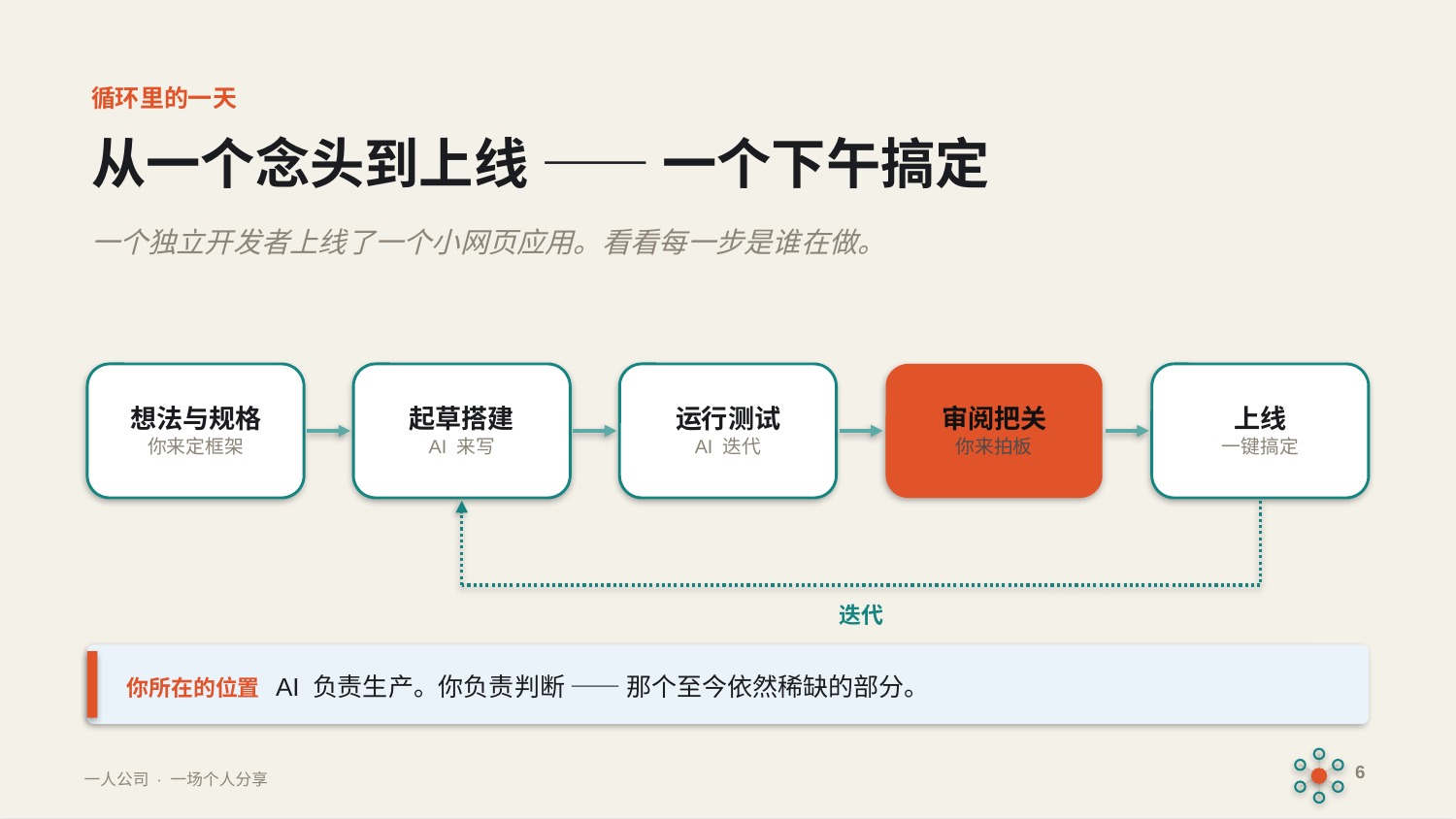

循环里的一天
从一个念头到上线 —— 一个下午搞定
一个独立开发者上线了一个小网页应用。看看每一步是谁在做。

想法与规格
你来定框架

起草搭建
AI 来写

运行测试
AI 迭代

审阅把关
你来拍板

上线
一键搞定
迭代

你所在的位置  AI 负责生产。你负责判断 —— 那个至今依然稀缺的部分。

6

一人公司 · 一场个人分享